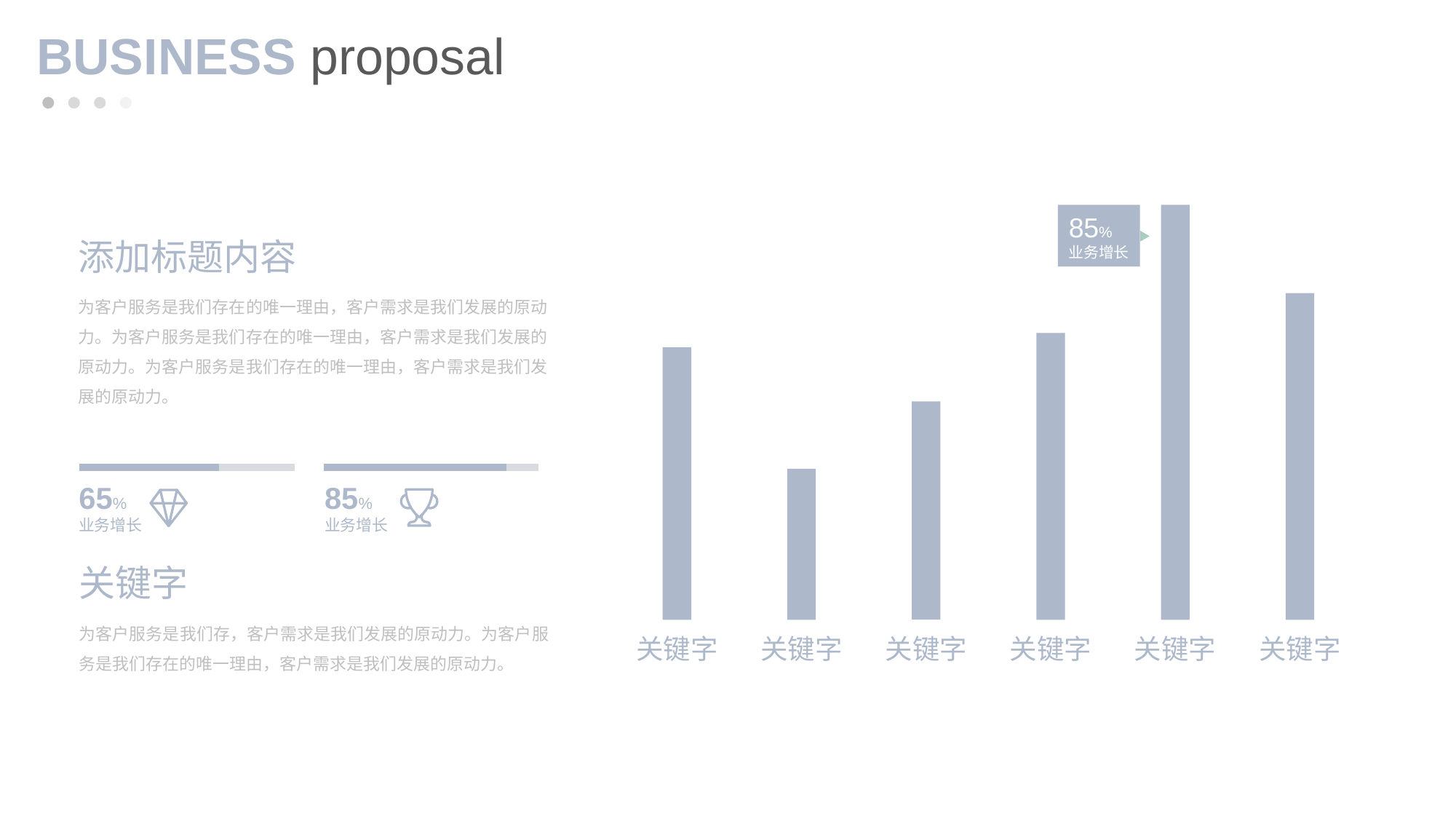

BUSINESS proposal

关键字
关键字
关键字
关键字
关键字
关键字
85%
业务增长

添加标题内容
为客户服务是我们存在的唯一理由，客户需求是我们发展的原动力。为客户服务是我们存在的唯一理由，客户需求是我们发展的原动力。为客户服务是我们存在的唯一理由，客户需求是我们发展的原动力。
65%
业务增长

85%
业务增长

关键字
为客户服务是我们存，客户需求是我们发展的原动力。为客户服务是我们存在的唯一理由，客户需求是我们发展的原动力。